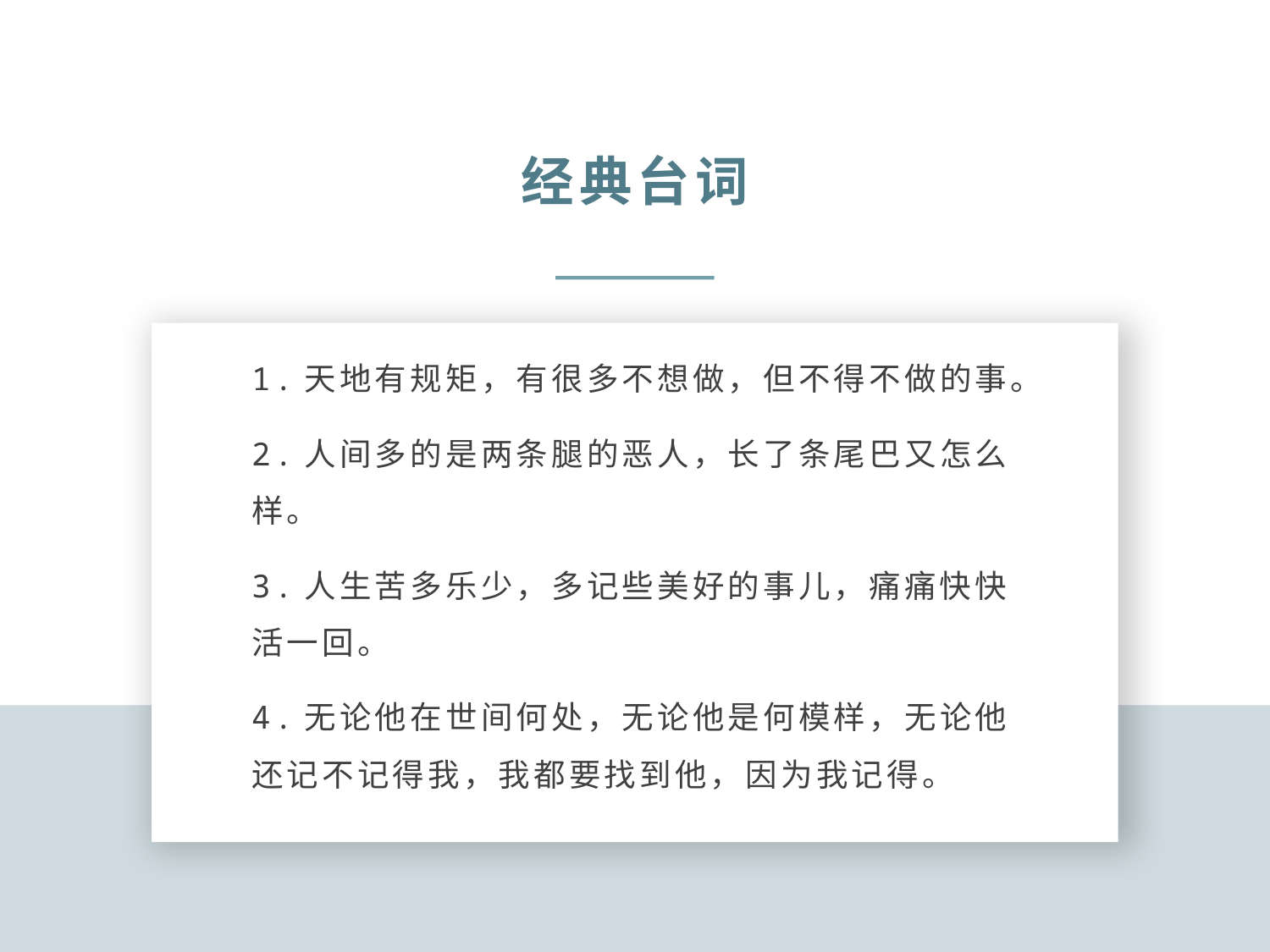

经典台词

1.天地有规矩，有很多不想做，但不得不做的事。
2.人间多的是两条腿的恶人，长了条尾巴又怎么样。
3.人生苦多乐少，多记些美好的事儿，痛痛快快活一回。
4.无论他在世间何处，无论他是何模样，无论他还记不记得我，我都要找到他，因为我记得。